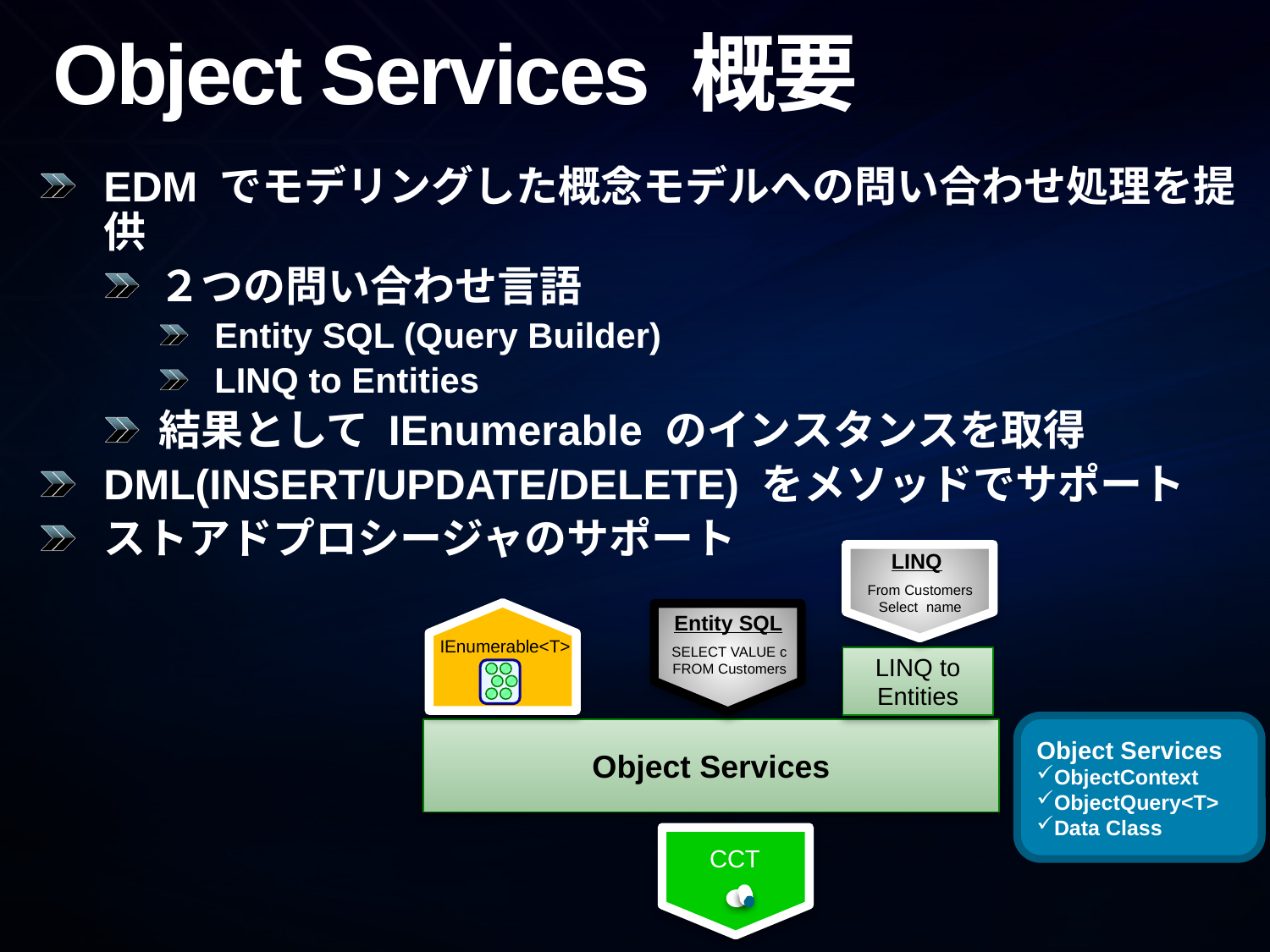

# Object Services 概要
EDM でモデリングした概念モデルへの問い合わせ処理を提供
２つの問い合わせ言語
Entity SQL (Query Builder)
LINQ to Entities
結果として IEnumerable のインスタンスを取得
DML(INSERT/UPDATE/DELETE) をメソッドでサポート
ストアドプロシージャのサポート

LINQ
From Customers Select  name

Entity SQL
SELECT VALUE c FROM Customers
IEnumerable<T>
LINQ to Entities

Object Services
ObjectContext
ObjectQuery<T>
Data Class
Object Services

CCT